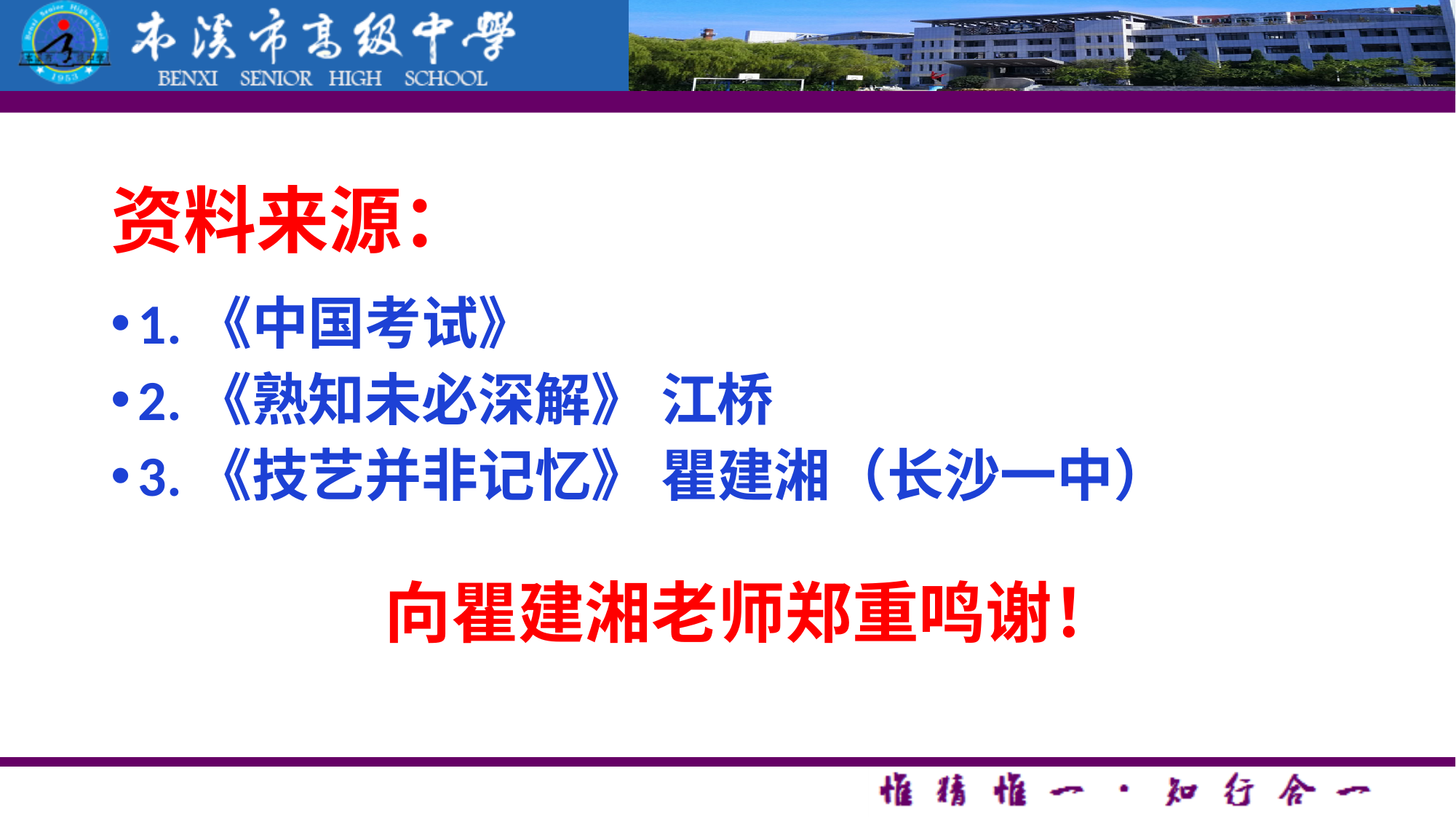

# 资料来源：
1.《中国考试》
2.《熟知未必深解》 江桥
3.《技艺并非记忆》 瞿建湘（长沙一中）
向瞿建湘老师郑重鸣谢！